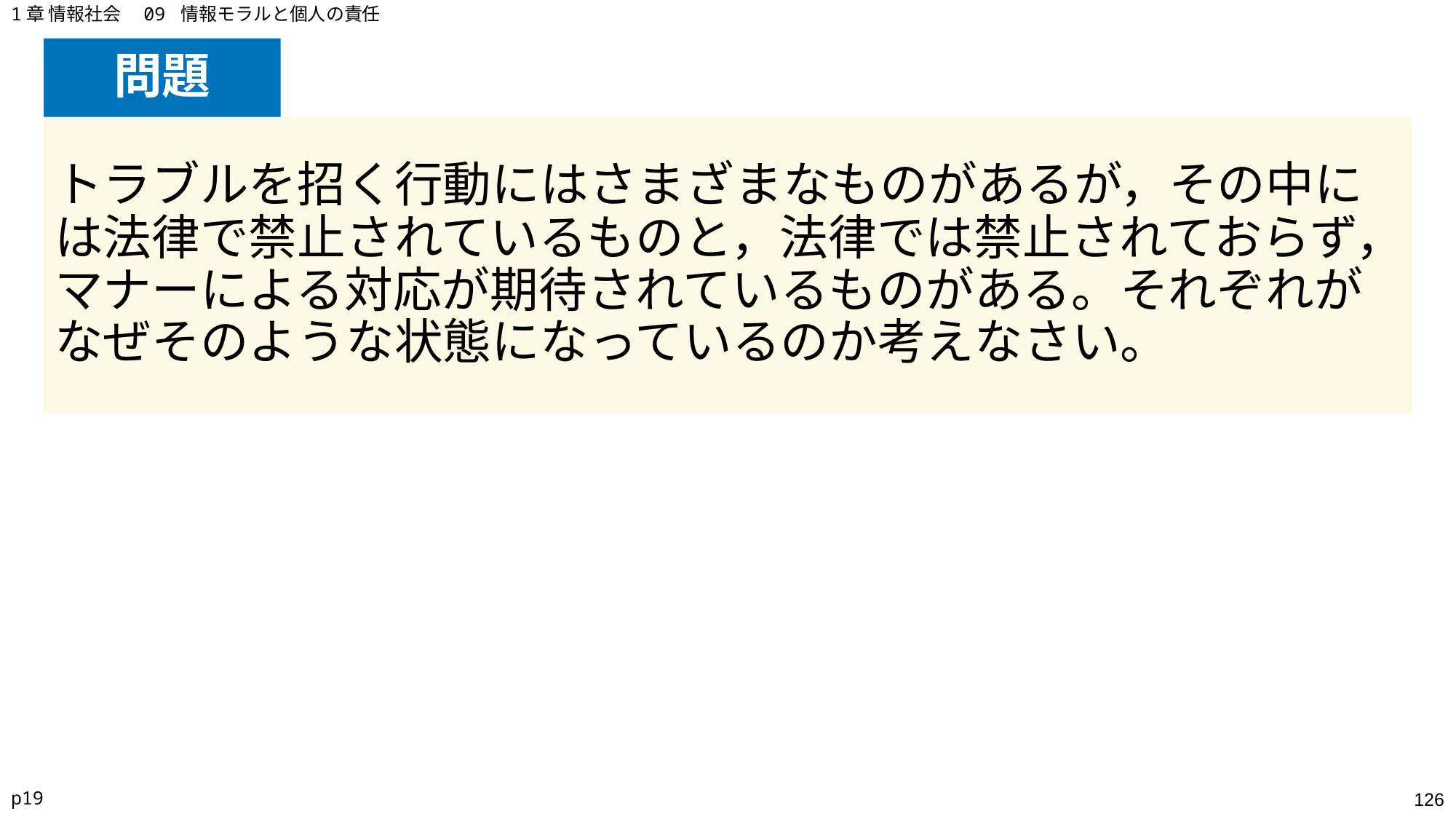

1章 情報社会　09 情報モラルと個人の責任

# 問題
トラブルを招く行動にはさまざまなものがあるが，その中には法律で禁止されているものと，法律では禁止されておらず，マナーによる対応が期待されているものがある。それぞれがなぜそのような状態になっているのか考えなさい。
p19
126